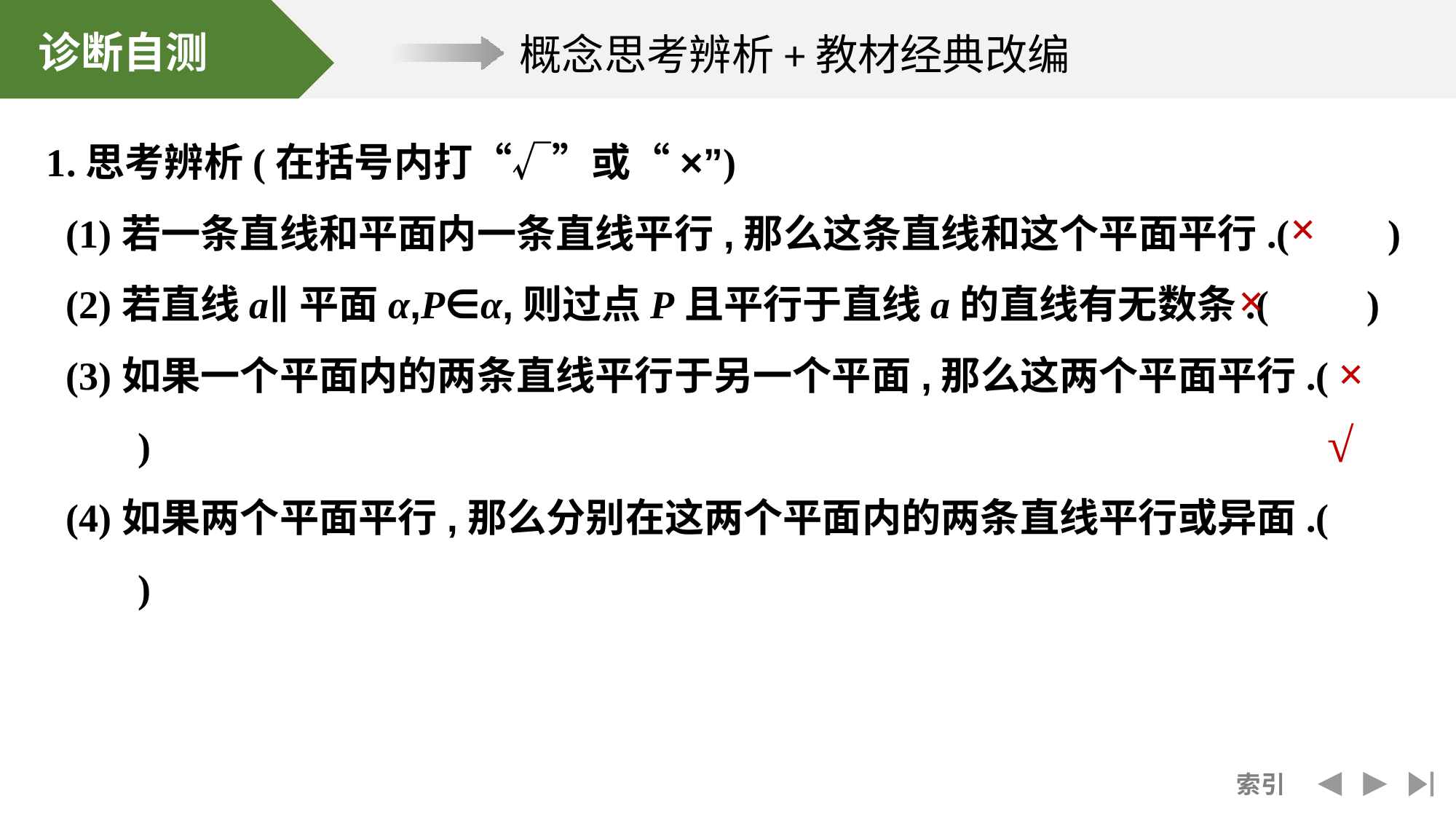

1.思考辨析(在括号内打“√”或“×”)
  (1)若一条直线和平面内一条直线平行,那么这条直线和这个平面平行.(　　)
  (2)若直线a∥平面α,P∈α,则过点P且平行于直线a的直线有无数条.(　　)
  (3)如果一个平面内的两条直线平行于另一个平面,那么这两个平面平行.(　　)
  (4)如果两个平面平行,那么分别在这两个平面内的两条直线平行或异面.(　　)
×
×
×
√